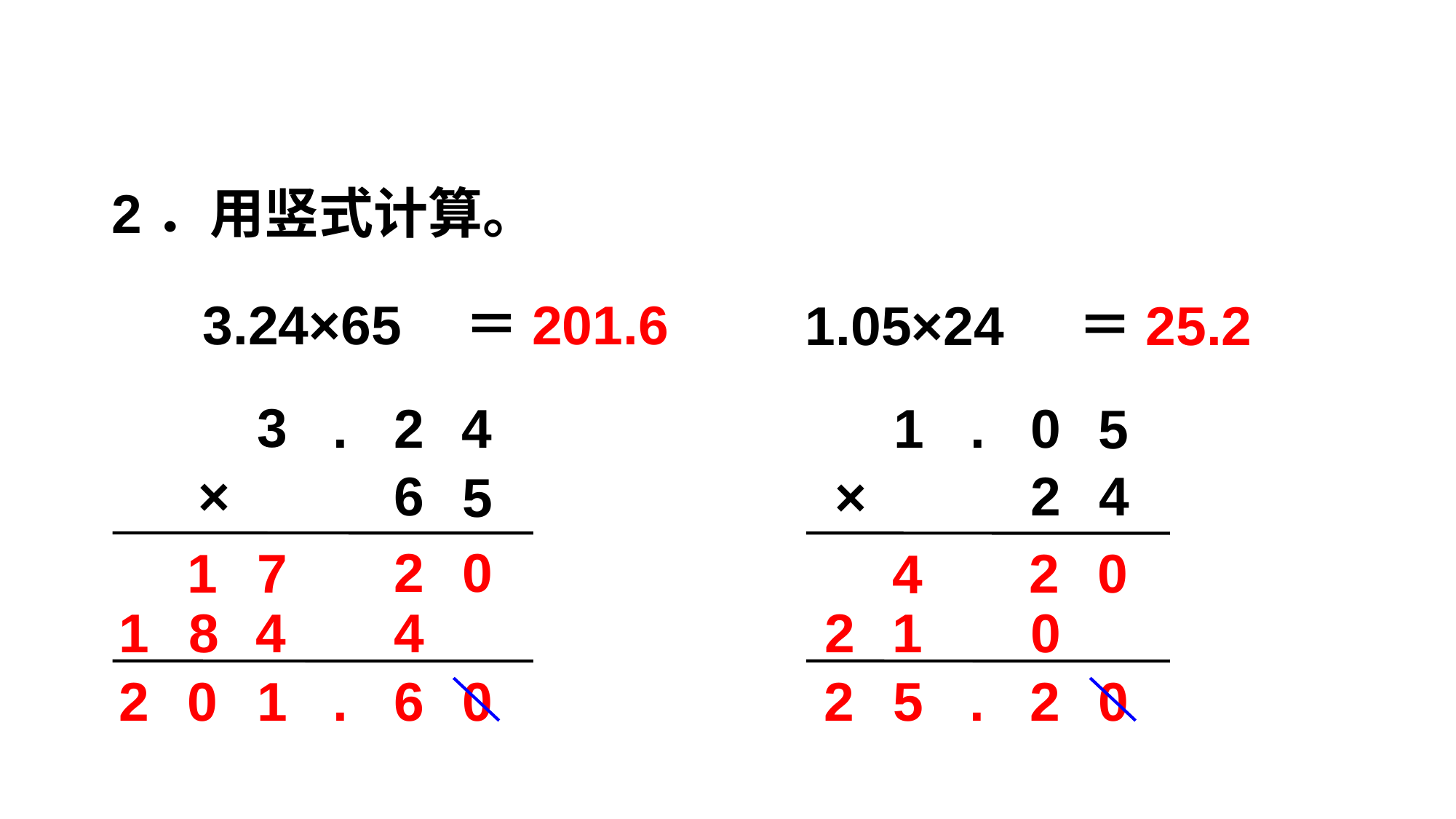

2．用竖式计算。
3.24×65
＝201.6
1.05×24
＝25.2
3
.
2
4
×
6
5
1
.
0
5
2
4
×
2
0
1
7
2
0
4
4
4
1
0
1
8
2
2
.
6
0
.
2
0
0
1
2
5